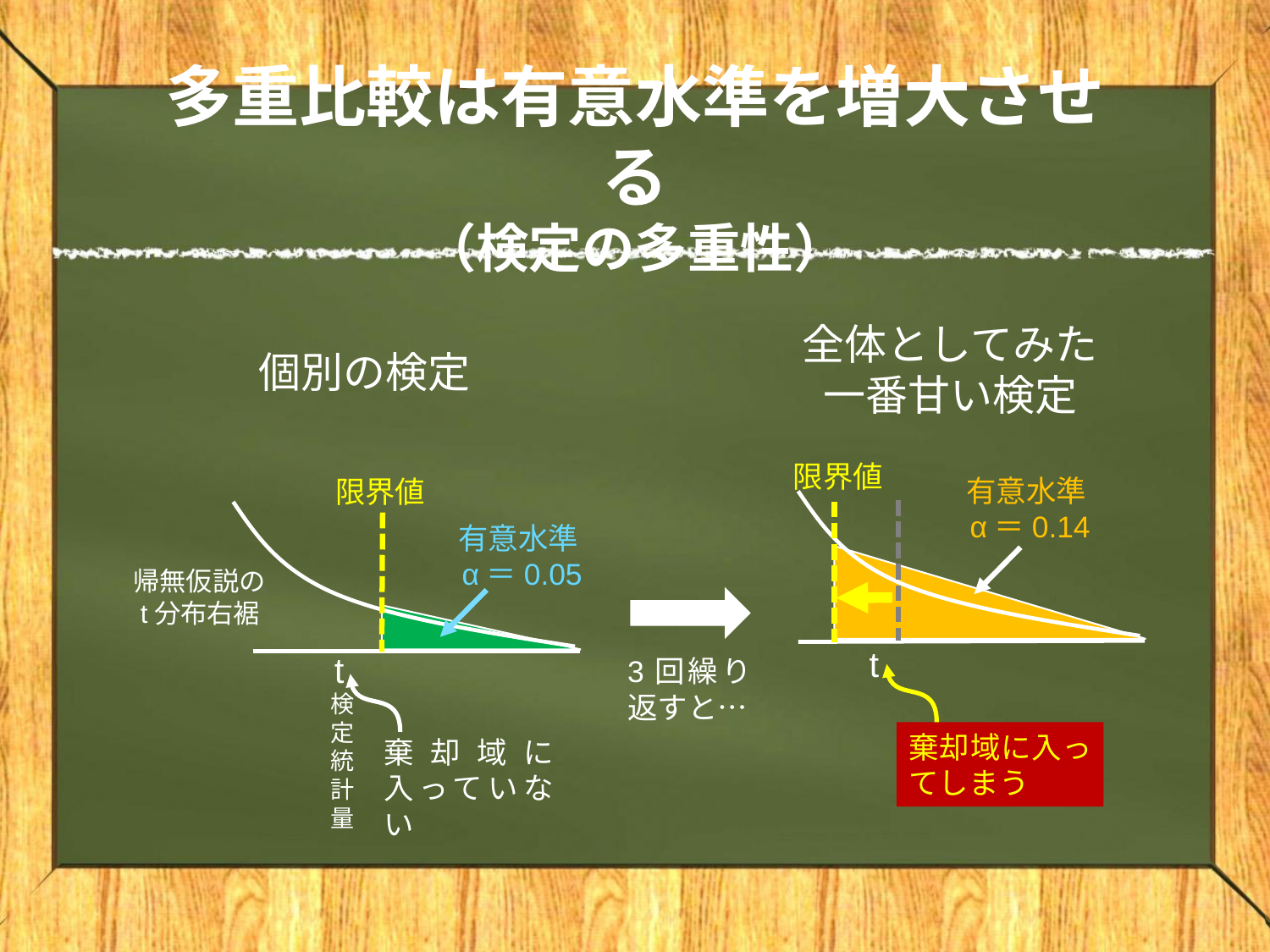

# 多重比較は有意水準を増大させる （検定の多重性）
全体としてみた一番甘い検定
個別の検定
限界値
有意水準α＝0.14
限界値

有意水準α＝0.05

帰無仮説のt分布右裾

t
t
3回繰り返すと…
検定統計量
棄却域に入ってしまう
棄却域に入っていない